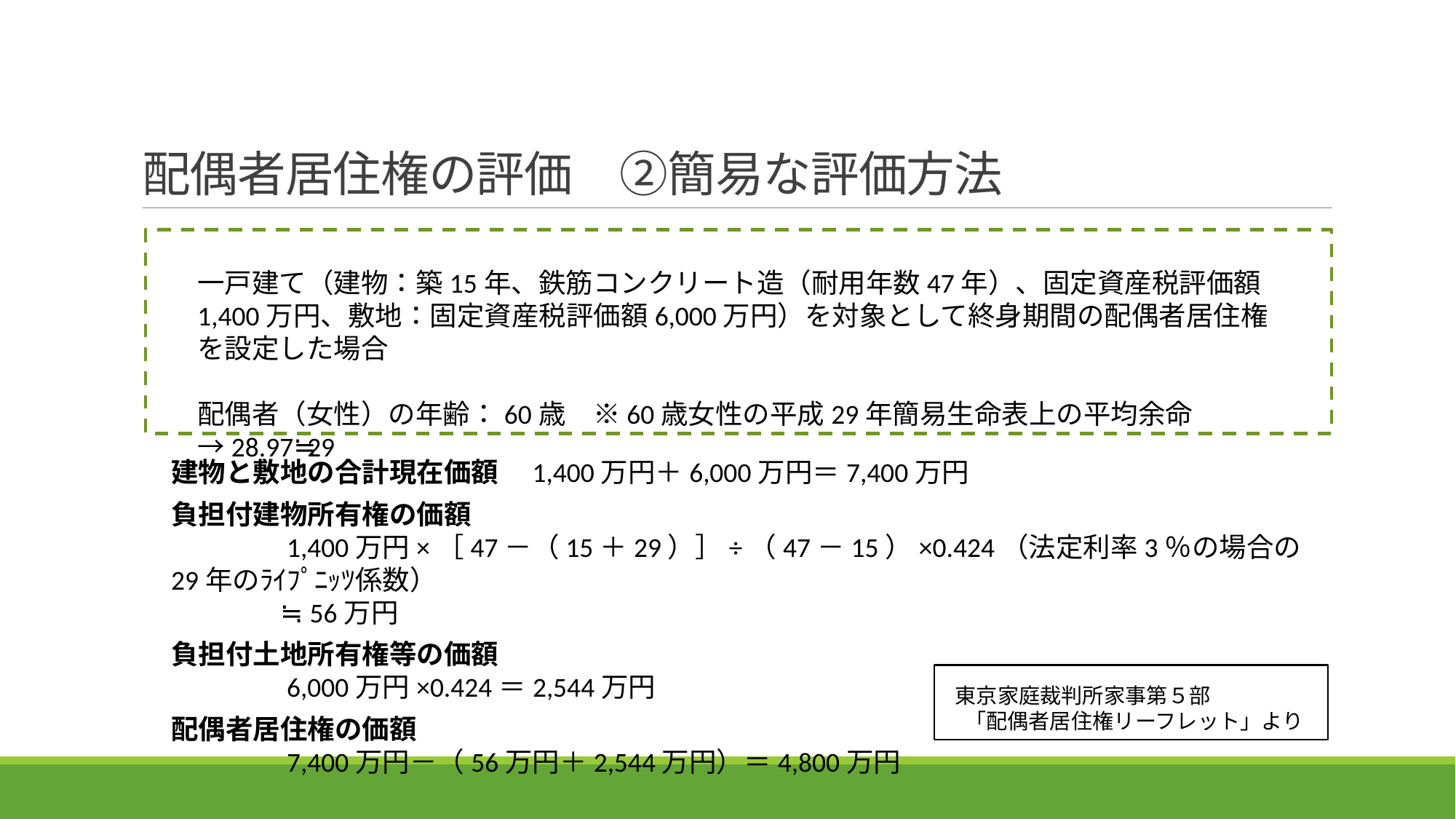

# 配偶者居住権の評価　②簡易な評価方法

一戸建て（建物：築15年、鉄筋コンクリート造（耐用年数47年）、固定資産税評価額1,400万円、敷地：固定資産税評価額6,000万円）を対象として終身期間の配偶者居住権を設定した場合

配偶者（女性）の年齢：60歳　※60歳女性の平成29年簡易生命表上の平均余命→28.97≒29
建物と敷地の合計現在価額　1,400万円＋6,000万円＝7,400万円
負担付建物所有権の価額
　　　　1,400万円×［47－（15＋29）］÷（47－15）×0.424（法定利率3％の場合の29年のﾗｲﾌﾟﾆｯﾂ係数）
　　　　≒56万円
負担付土地所有権等の価額
　　　　6,000万円×0.424＝2,544万円
配偶者居住権の価額
　　　　7,400万円－（56万円＋2,544万円）＝4,800万円

東京家庭裁判所家事第５部
 「配偶者居住権リーフレット」より